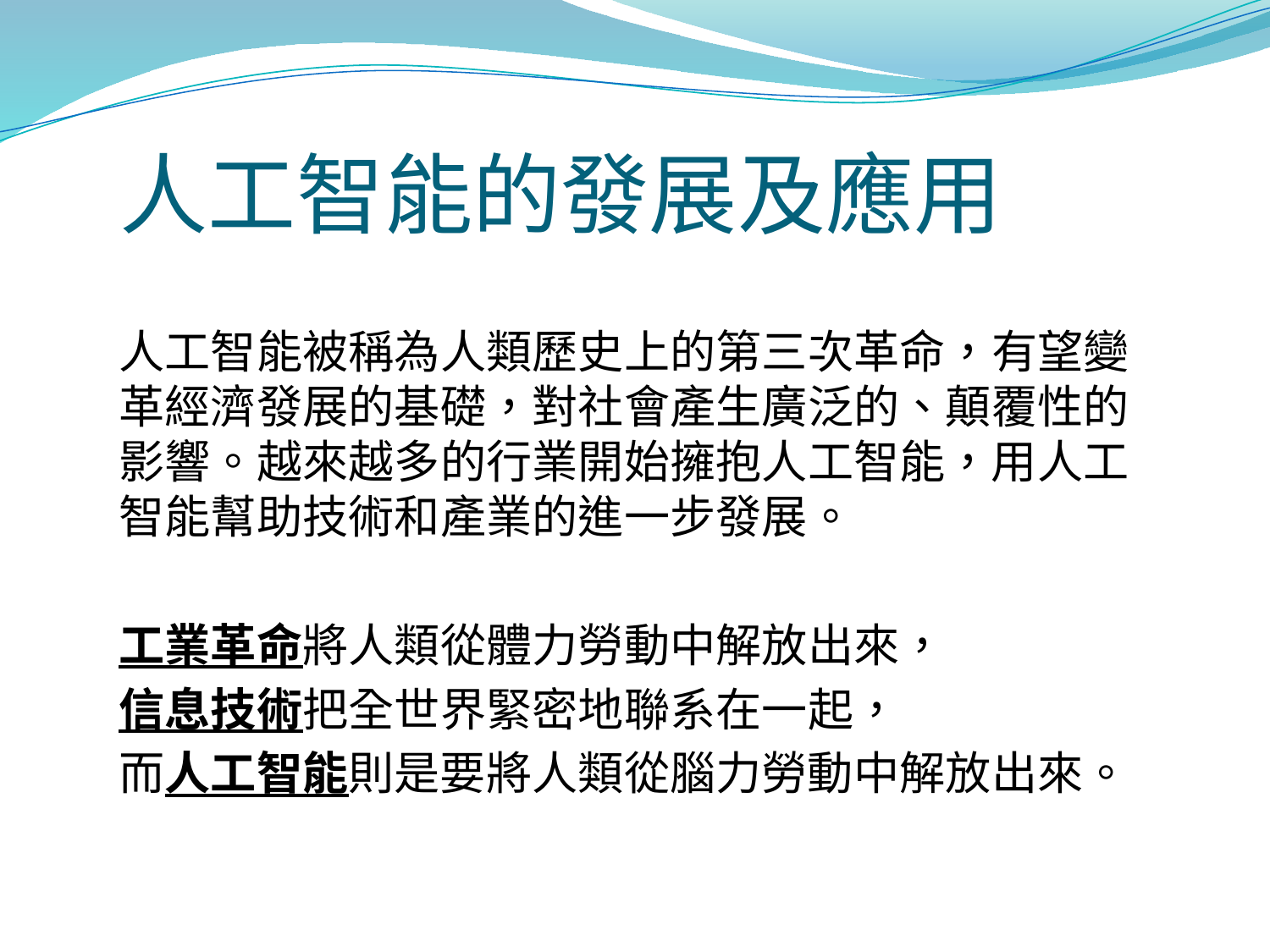

人工智能的發展及應用
人工智能被稱為人類歷史上的第三次革命，有望變革經濟發展的基礎，對社會產生廣泛的、顛覆性的影響。越來越多的行業開始擁抱人工智能，用人工智能幫助技術和產業的進一步發展。

工業革命將人類從體力勞動中解放出來，
信息技術把全世界緊密地聯系在一起，
而人工智能則是要將人類從腦力勞動中解放出來。